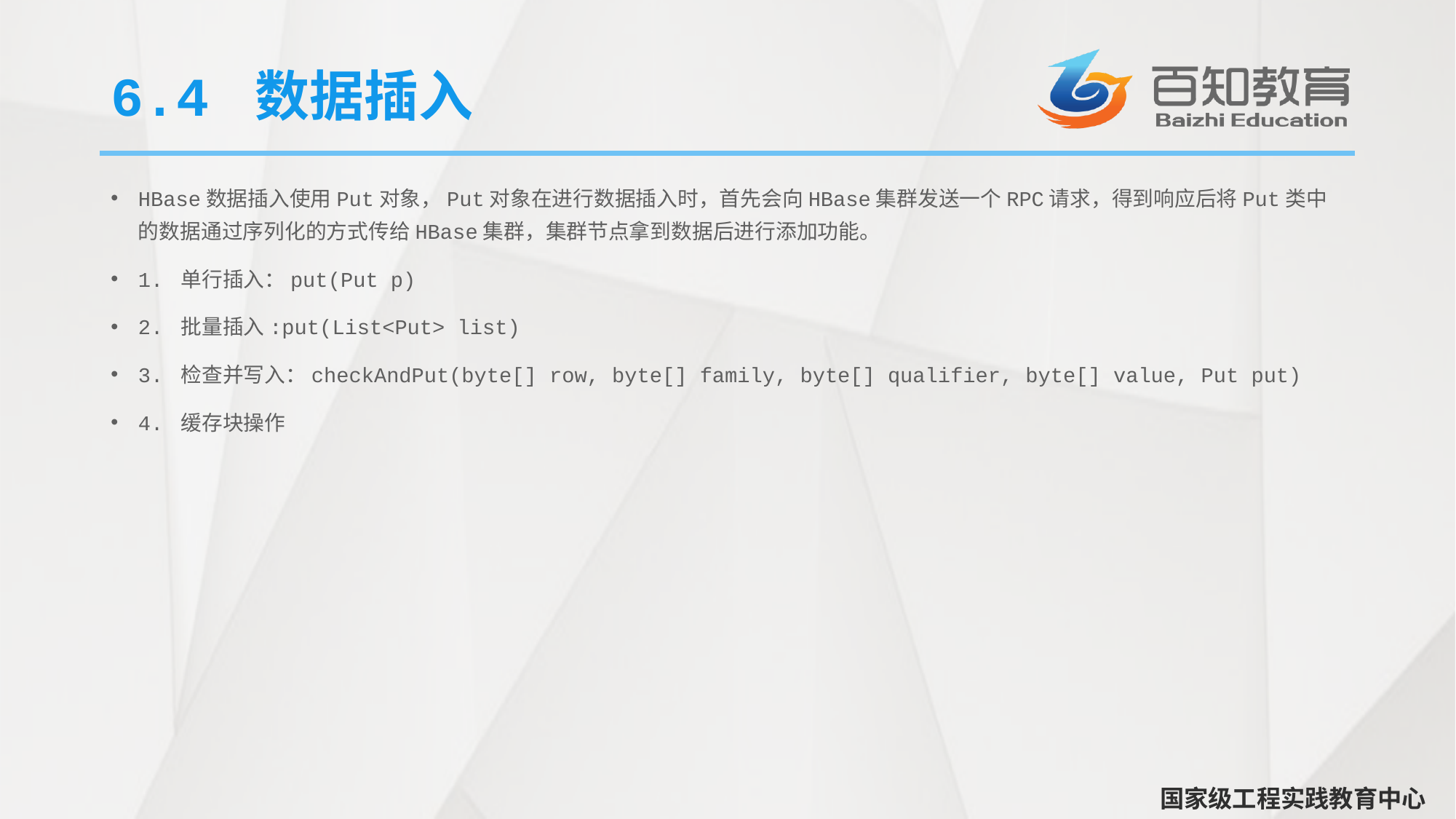

# 6.4 数据插入
HBase数据插入使用Put对象，Put对象在进行数据插入时，首先会向HBase集群发送一个RPC请求，得到响应后将Put类中的数据通过序列化的方式传给HBase集群，集群节点拿到数据后进行添加功能。
1. 单行插入：put(Put p)
2. 批量插入:put(List<Put> list)
3. 检查并写入：checkAndPut(byte[] row, byte[] family, byte[] qualifier, byte[] value, Put put)
4. 缓存块操作